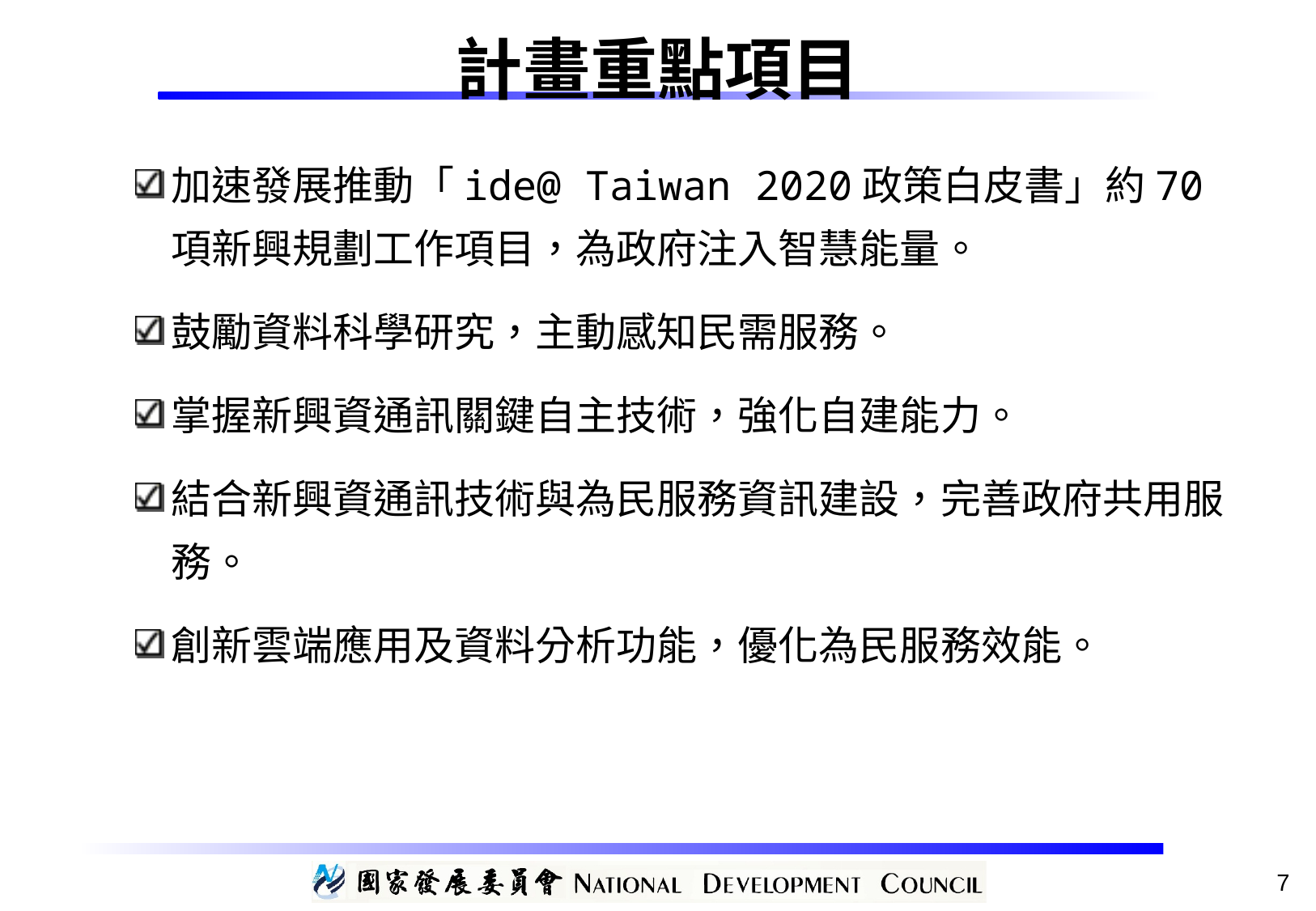

# 計畫重點項目
加速發展推動「ide@ Taiwan 2020政策白皮書」約70項新興規劃工作項目，為政府注入智慧能量。
鼓勵資料科學研究，主動感知民需服務。
掌握新興資通訊關鍵自主技術，強化自建能力。
結合新興資通訊技術與為民服務資訊建設，完善政府共用服務。
創新雲端應用及資料分析功能，優化為民服務效能。
7